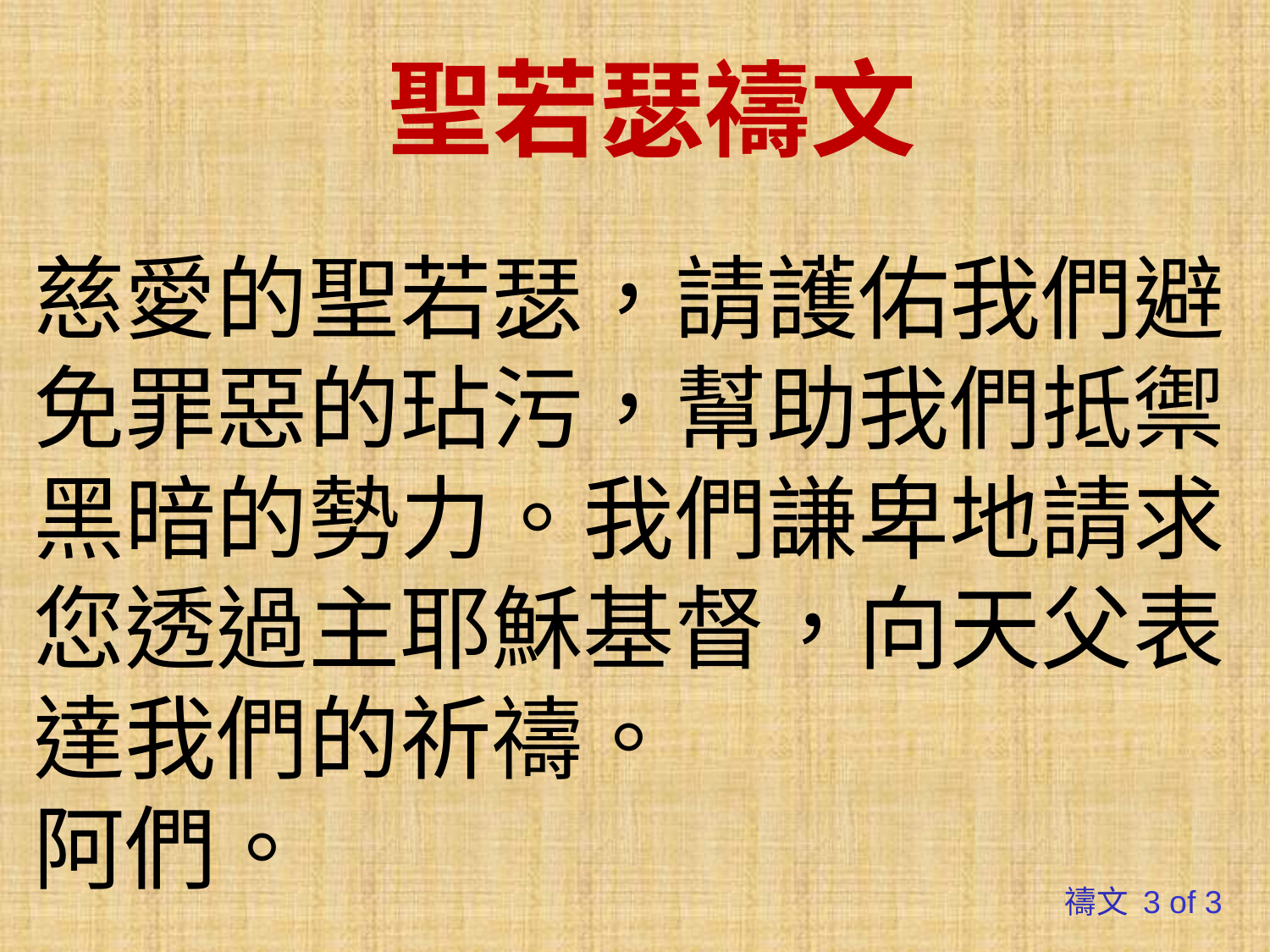

聖若瑟禱文

慈愛的聖若瑟，請護佑我們避免罪惡的玷污，幫助我們抵禦黑暗的勢力。我們謙卑地請求您透過主耶穌基督，向天父表達我們的祈禱。
阿們。
禱文 3 of 3